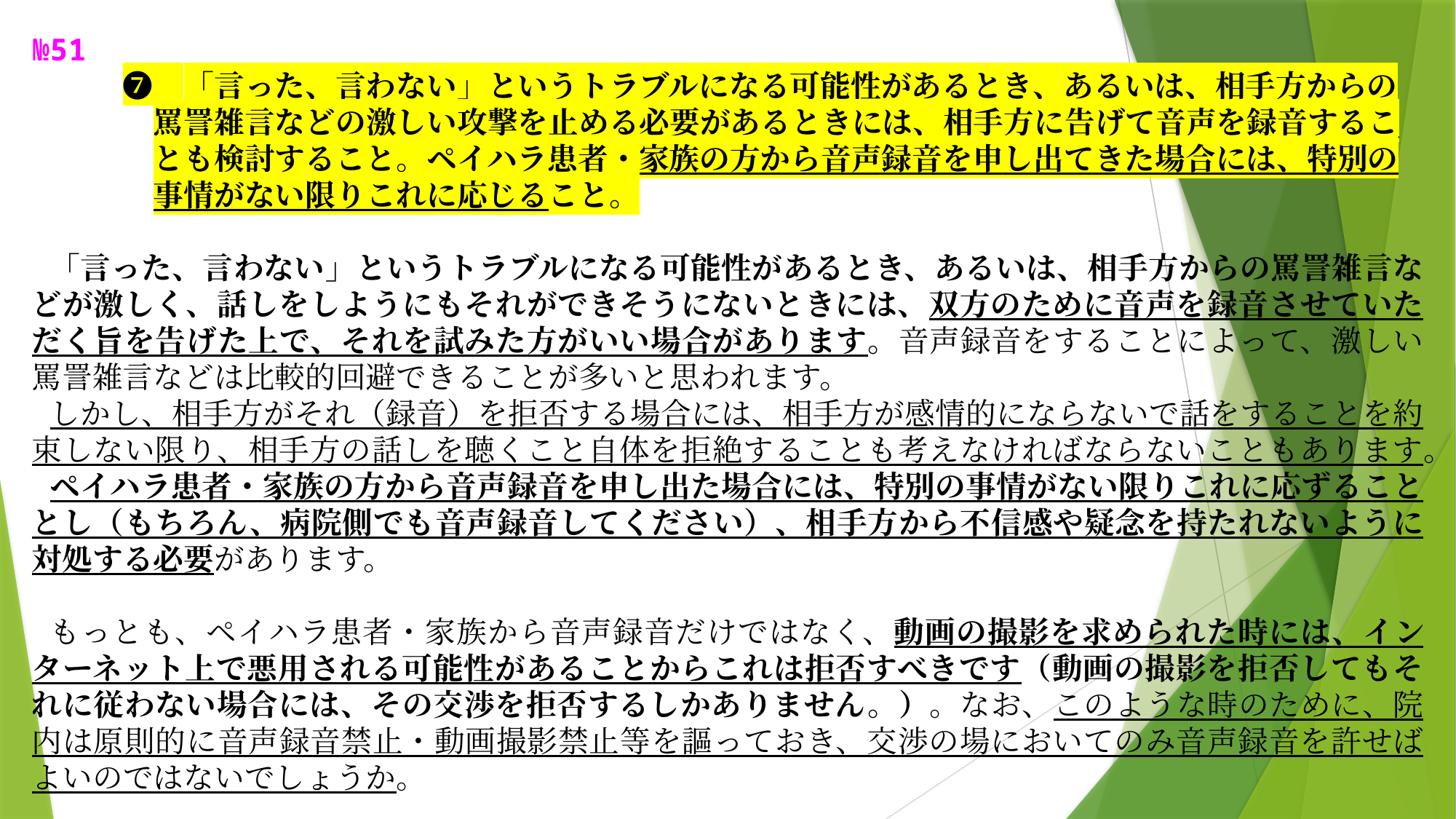

№51
　　　❼　「言った、言わない」というトラブルになる可能性があるとき、あるいは、相手方からの
　　　　罵詈雑言などの激しい攻撃を止める必要があるときには、相手方に告げて音声を録音するこ
　　　　とも検討すること。ペイハラ患者・家族の方から音声録音を申し出てきた場合には、特別の
　　　　事情がない限りこれに応じること。

「言った、言わない」というトラブルになる可能性があるとき、あるいは、相手方からの罵詈雑言などが激しく、話しをしようにもそれができそうにないときには、双方のために音声を録音させていただく旨を告げた上で、それを試みた方がいい場合があります。音声録音をすることによって、激しい罵詈雑言などは比較的回避できることが多いと思われます。
しかし、相手方がそれ（録音）を拒否する場合には、相手方が感情的にならないで話をすることを約束しない限り、相手方の話しを聴くこと自体を拒絶することも考えなければならないこともあります。
ペイハラ患者・家族の方から音声録音を申し出た場合には、特別の事情がない限りこれに応ずることとし（もちろん、病院側でも音声録音してください）、相手方から不信感や疑念を持たれないように対処する必要があります。

もっとも、ペイハラ患者・家族から音声録音だけではなく、動画の撮影を求められた時には、インターネット上で悪用される可能性があることからこれは拒否すべきです（動画の撮影を拒否してもそれに従わない場合には、その交渉を拒否するしかありません。）。なお、このような時のために、院内は原則的に音声録音禁止・動画撮影禁止等を謳っておき、交渉の場においてのみ音声録音を許せばよいのではないでしょうか。